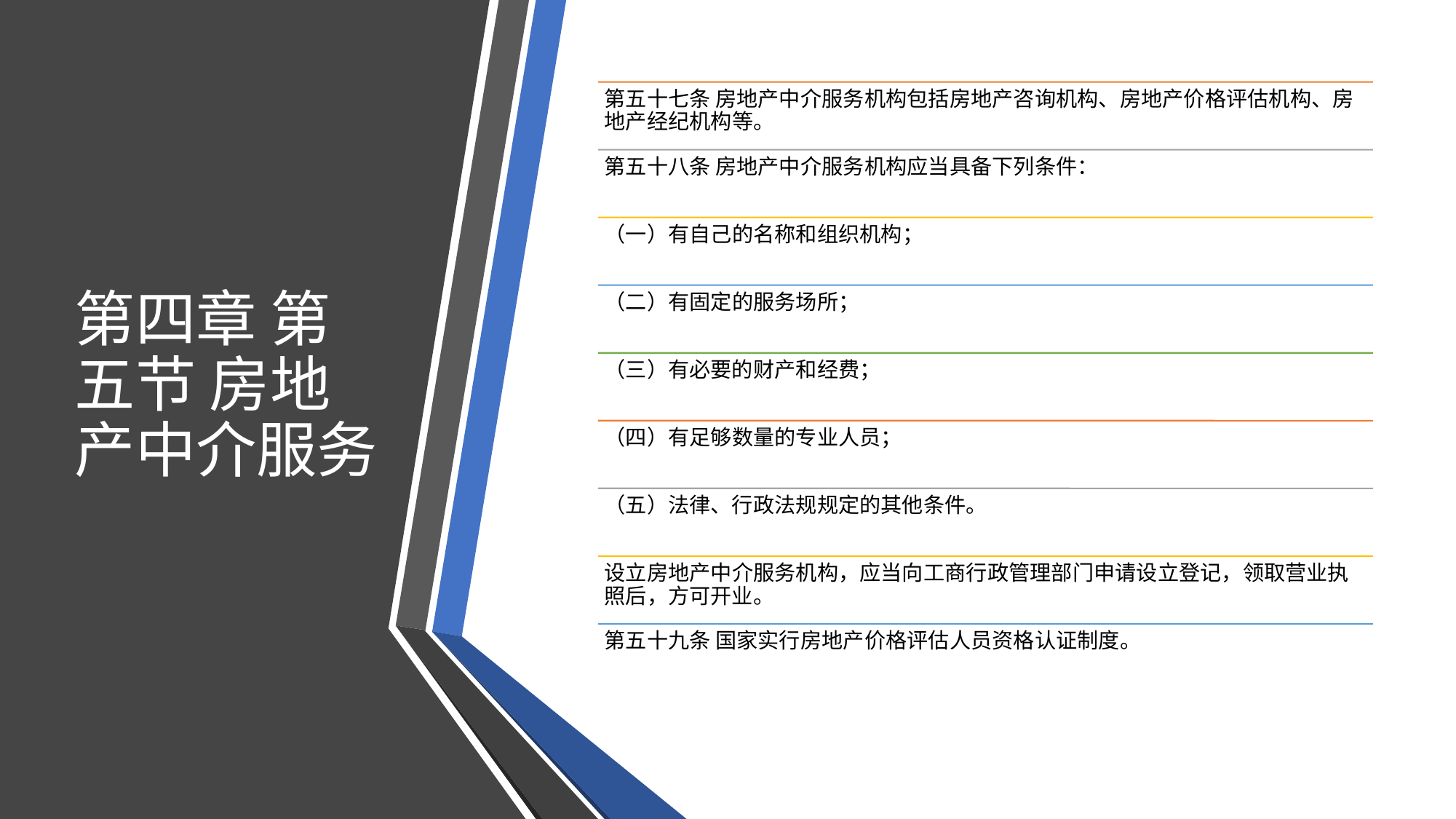

# 第四章 第五节 房地产中介服务
第五十七条 房地产中介服务机构包括房地产咨询机构、房地产价格评估机构、房地产经纪机构等。
第五十八条 房地产中介服务机构应当具备下列条件：
（一）有自己的名称和组织机构；
（二）有固定的服务场所；
（三）有必要的财产和经费；
（四）有足够数量的专业人员；
（五）法律、行政法规规定的其他条件。
设立房地产中介服务机构，应当向工商行政管理部门申请设立登记，领取营业执照后，方可开业。
第五十九条 国家实行房地产价格评估人员资格认证制度。